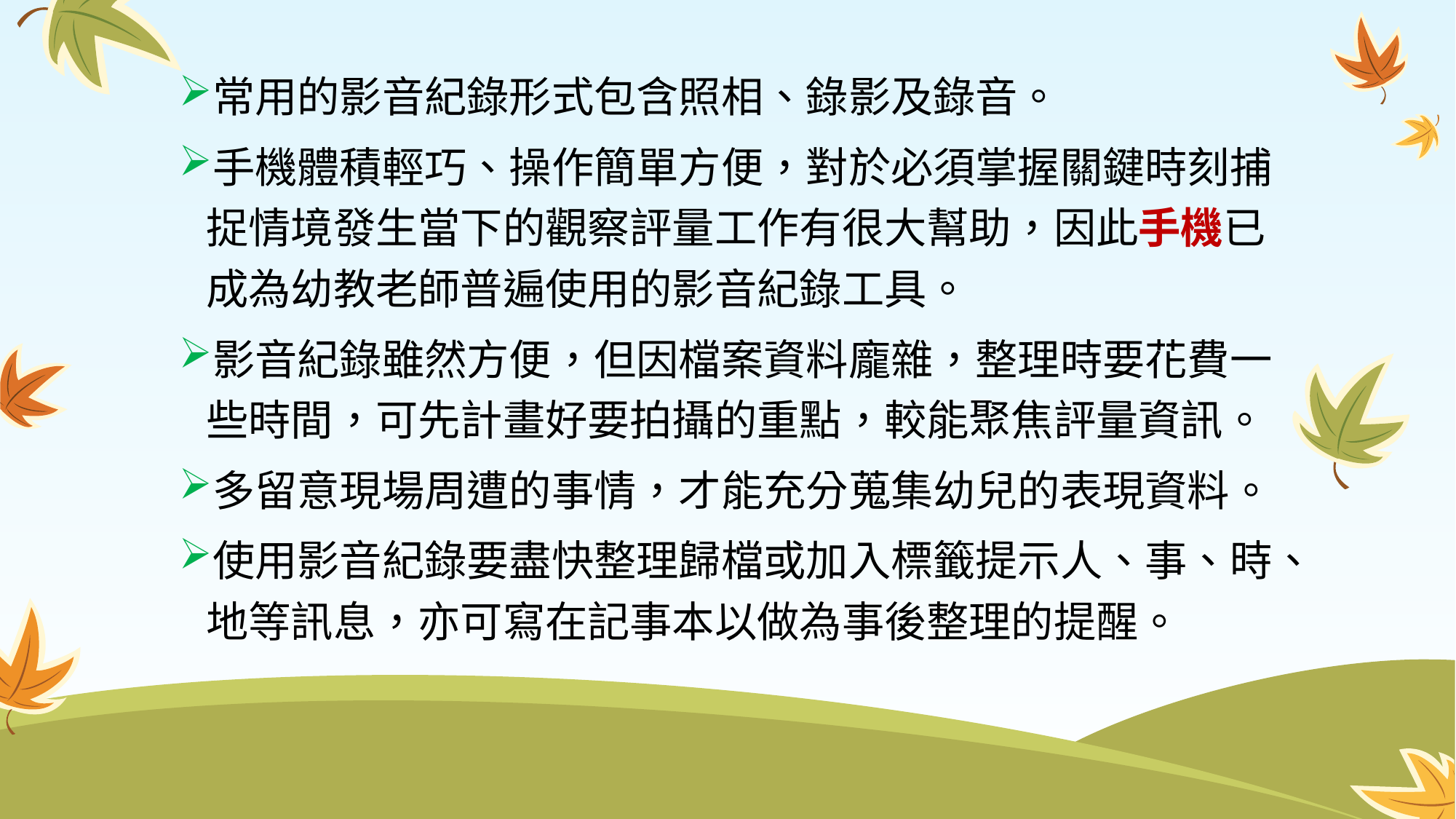

常用的影音紀錄形式包含照相、錄影及錄音。
手機體積輕巧、操作簡單方便，對於必須掌握關鍵時刻捕捉情境發生當下的觀察評量工作有很大幫助，因此手機已成為幼教老師普遍使用的影音紀錄工具。
影音紀錄雖然方便，但因檔案資料龐雜，整理時要花費一些時間，可先計畫好要拍攝的重點，較能聚焦評量資訊。
多留意現場周遭的事情，才能充分蒐集幼兒的表現資料。
使用影音紀錄要盡快整理歸檔或加入標籤提示人、事、時、地等訊息，亦可寫在記事本以做為事後整理的提醒。